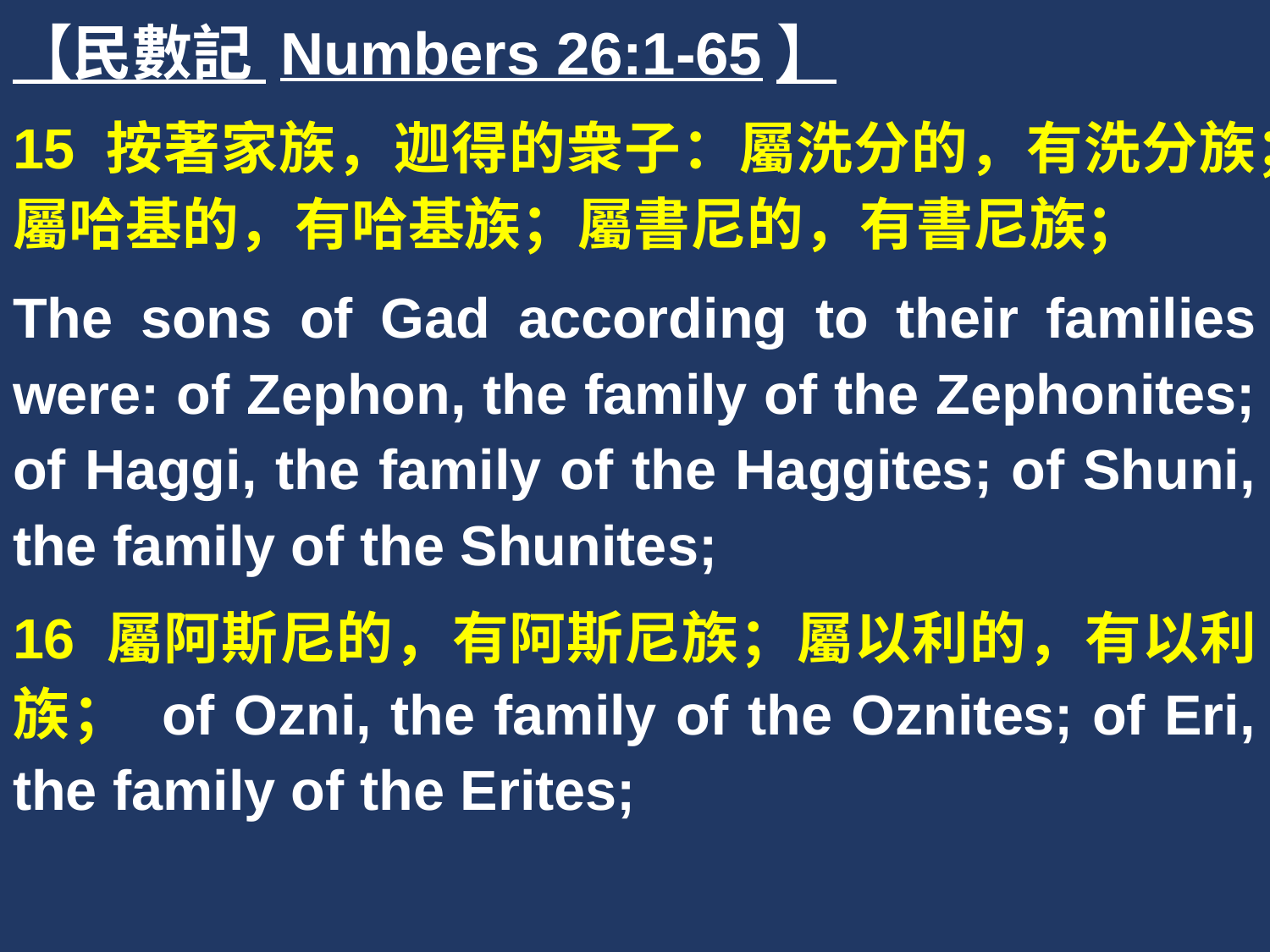

【民數記 Numbers 26:1-65】
15 按著家族，迦得的衆子：屬洗分的，有洗分族；屬哈基的，有哈基族；屬書尼的，有書尼族；
The sons of Gad according to their families were: of Zephon, the family of the Zephonites; of Haggi, the family of the Haggites; of Shuni, the family of the Shunites;
16 屬阿斯尼的，有阿斯尼族；屬以利的，有以利族； of Ozni, the family of the Oznites; of Eri, the family of the Erites;